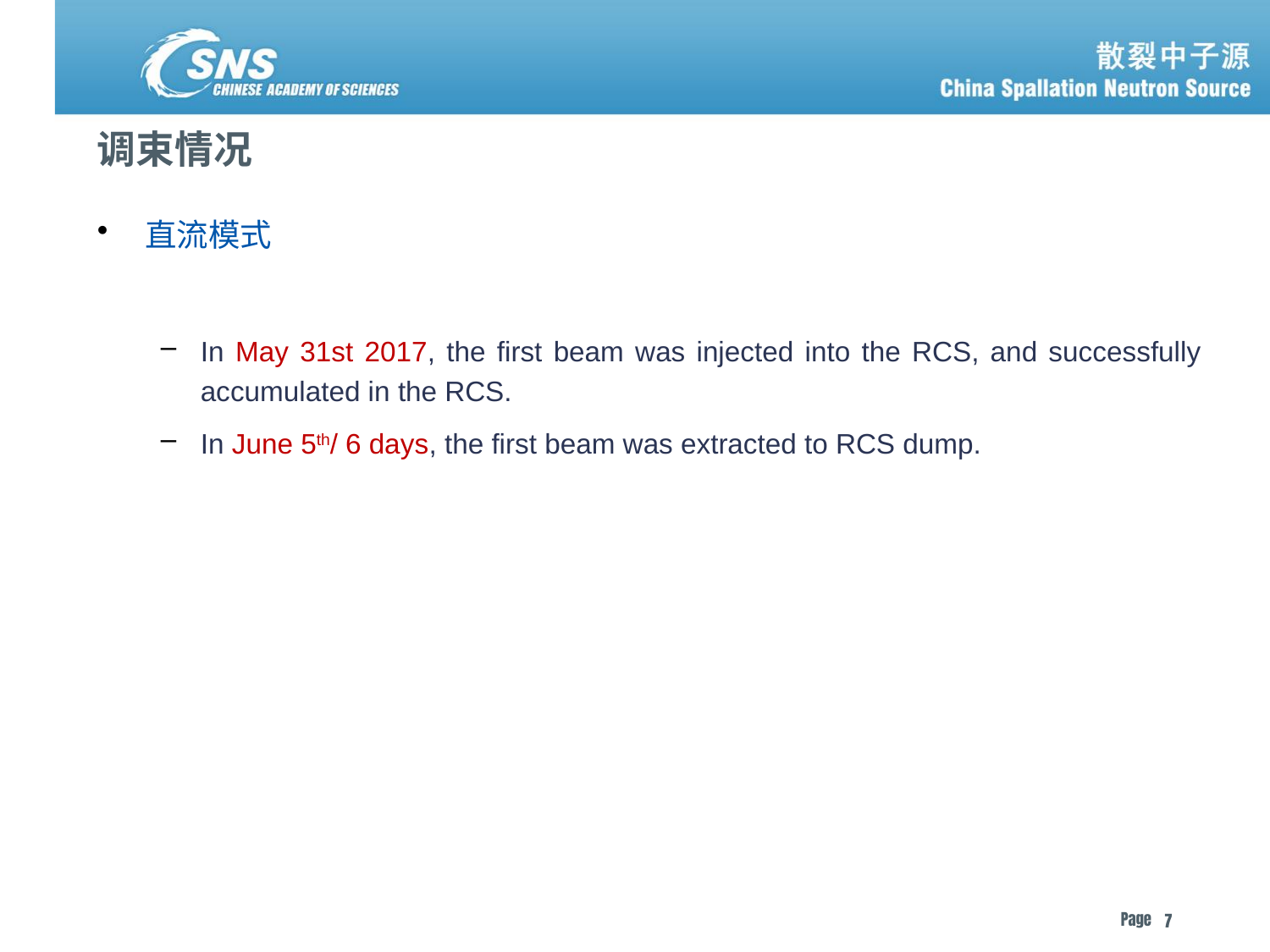

# 调束情况
直流模式

In May 31st 2017, the first beam was injected into the RCS, and successfully accumulated in the RCS.
In June 5th/ 6 days, the first beam was extracted to RCS dump.

7